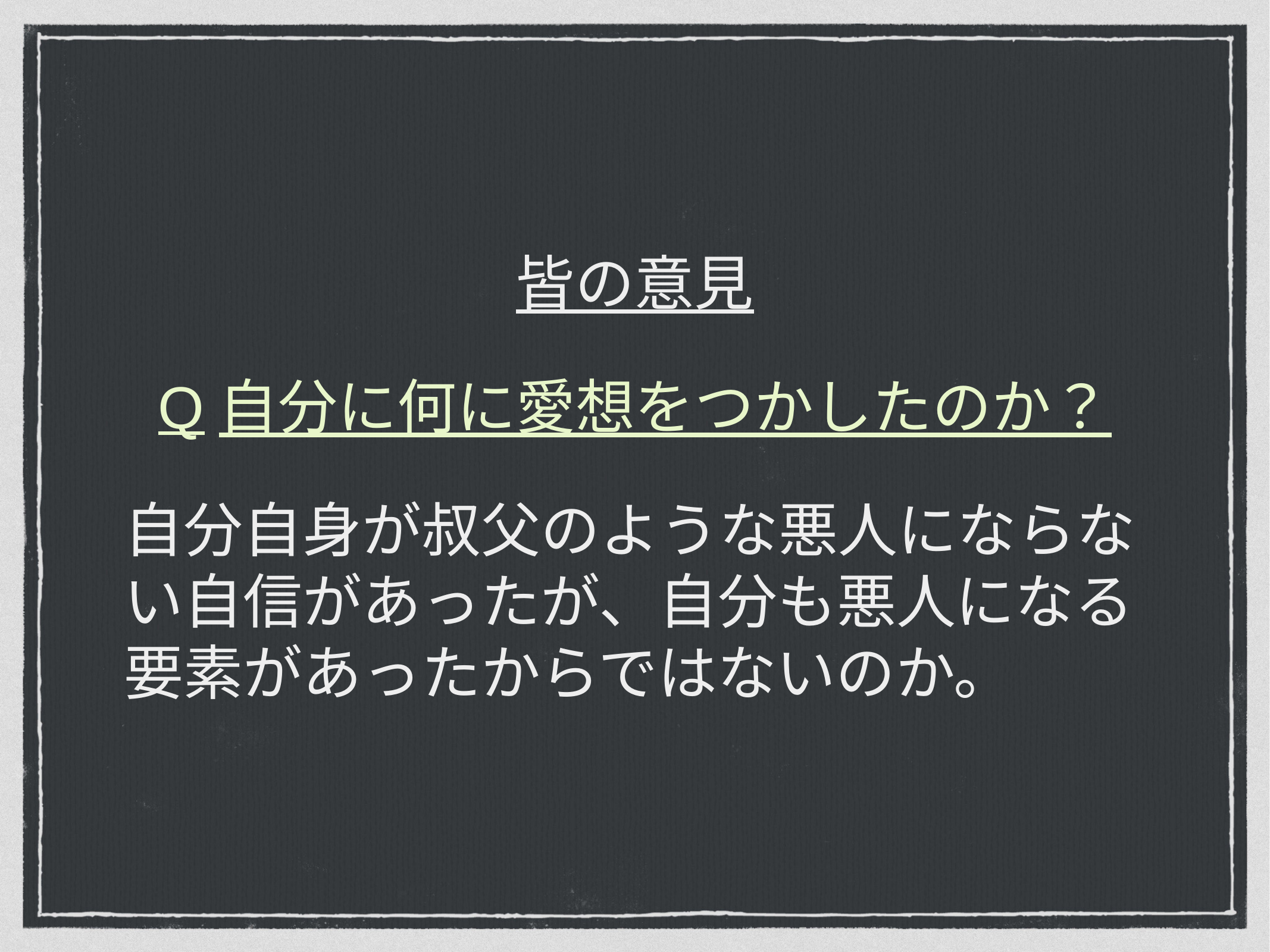

皆の意見
Q自分に何に愛想をつかしたのか？
自分自身が叔父のような悪人にならない自信があったが、自分も悪人になる要素があったからではないのか。